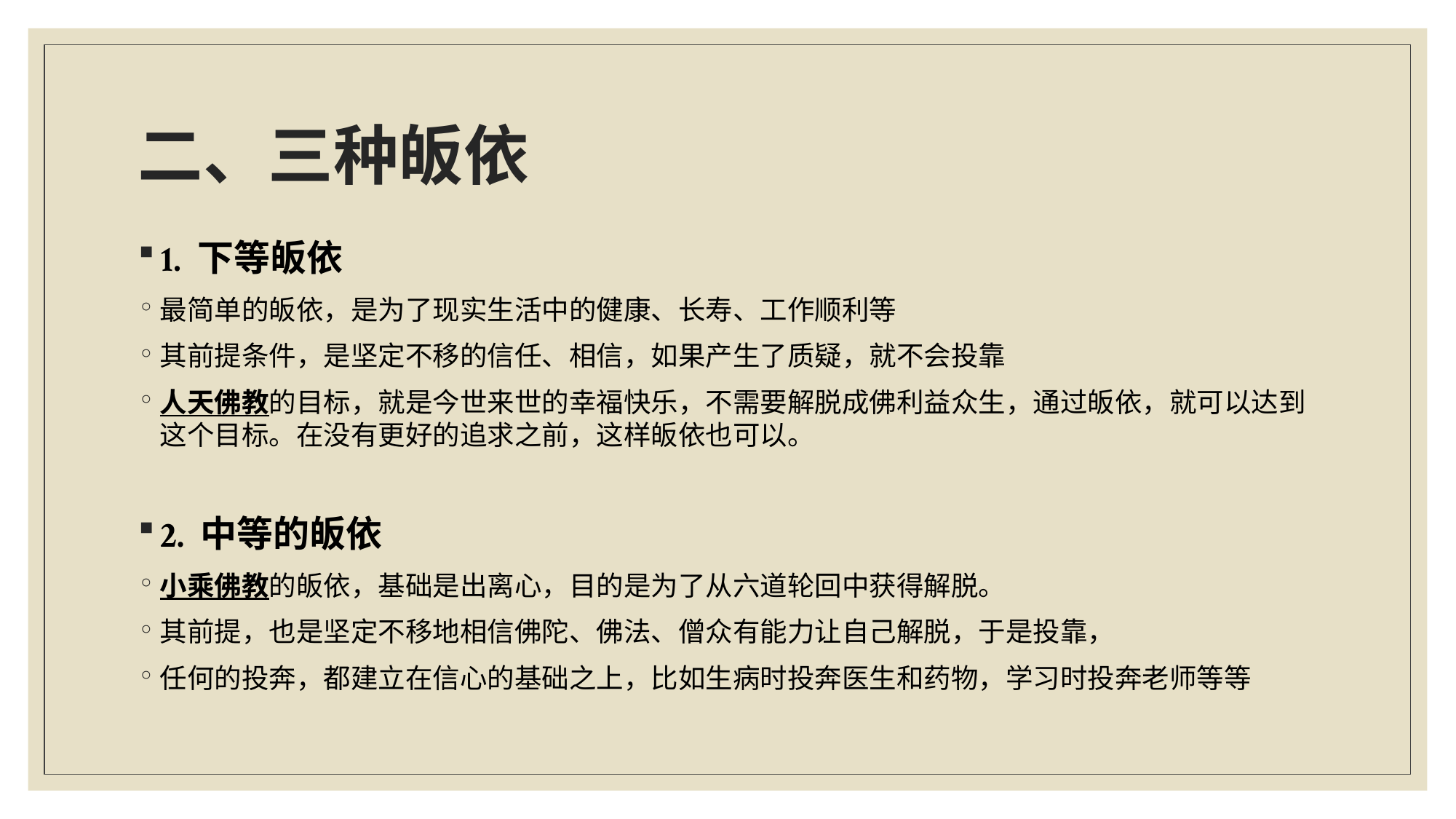

# 二、三种皈依
1. 下等皈依
最简单的皈依，是为了现实生活中的健康、长寿、工作顺利等
其前提条件，是坚定不移的信任、相信，如果产生了质疑，就不会投靠
人天佛教的目标，就是今世来世的幸福快乐，不需要解脱成佛利益众生，通过皈依，就可以达到这个目标。在没有更好的追求之前，这样皈依也可以。

2. 中等的皈依
小乘佛教的皈依，基础是出离心，目的是为了从六道轮回中获得解脱。
其前提，也是坚定不移地相信佛陀、佛法、僧众有能力让自己解脱，于是投靠，
任何的投奔，都建立在信心的基础之上，比如生病时投奔医生和药物，学习时投奔老师等等